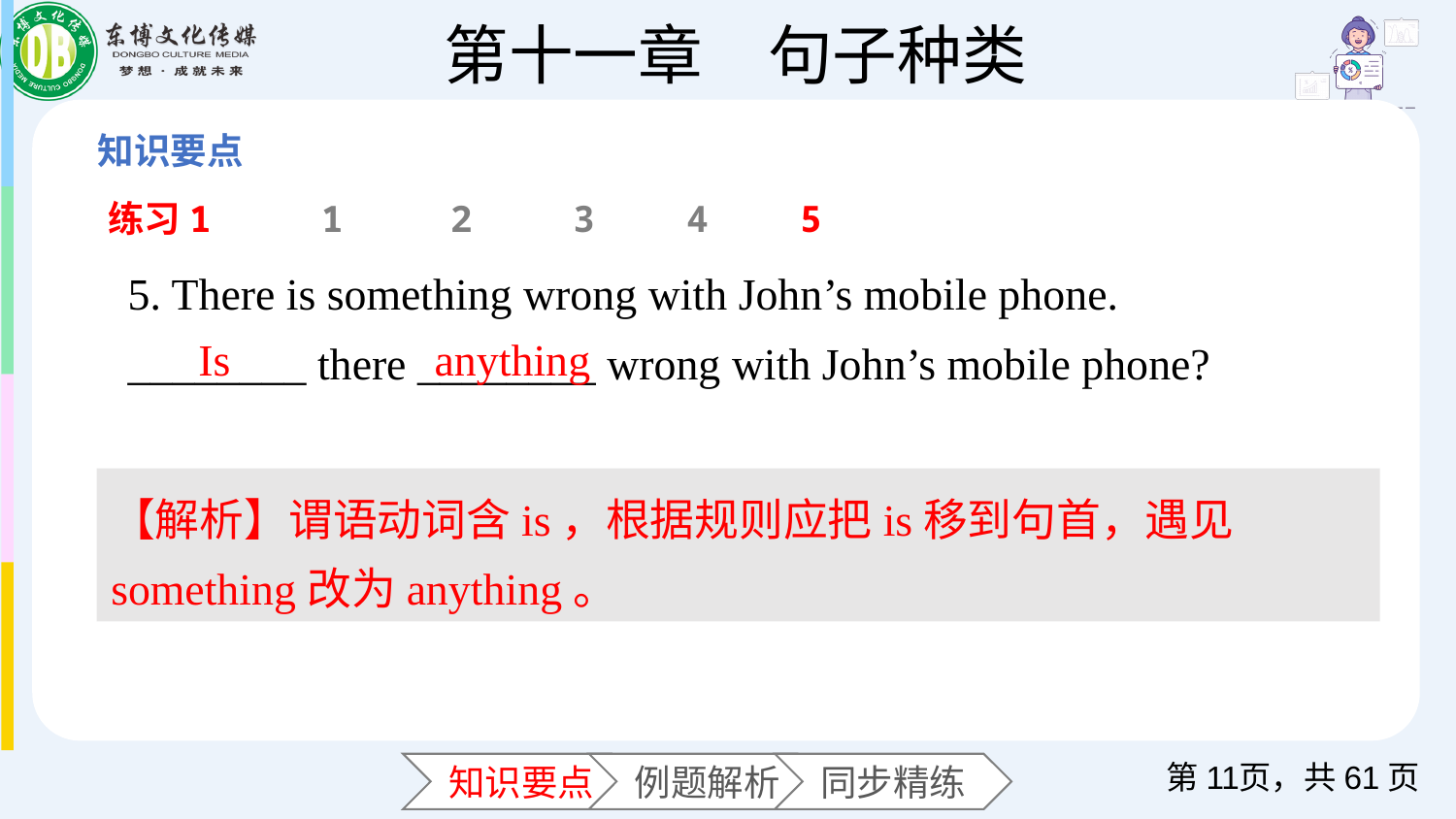

练习1
1
2
3
4
5
5. There is something wrong with John’s mobile phone.
________ there ________ wrong with John’s mobile phone?
Is
anything
【解析】谓语动词含is，根据规则应把is移到句首，遇见something改为anything。